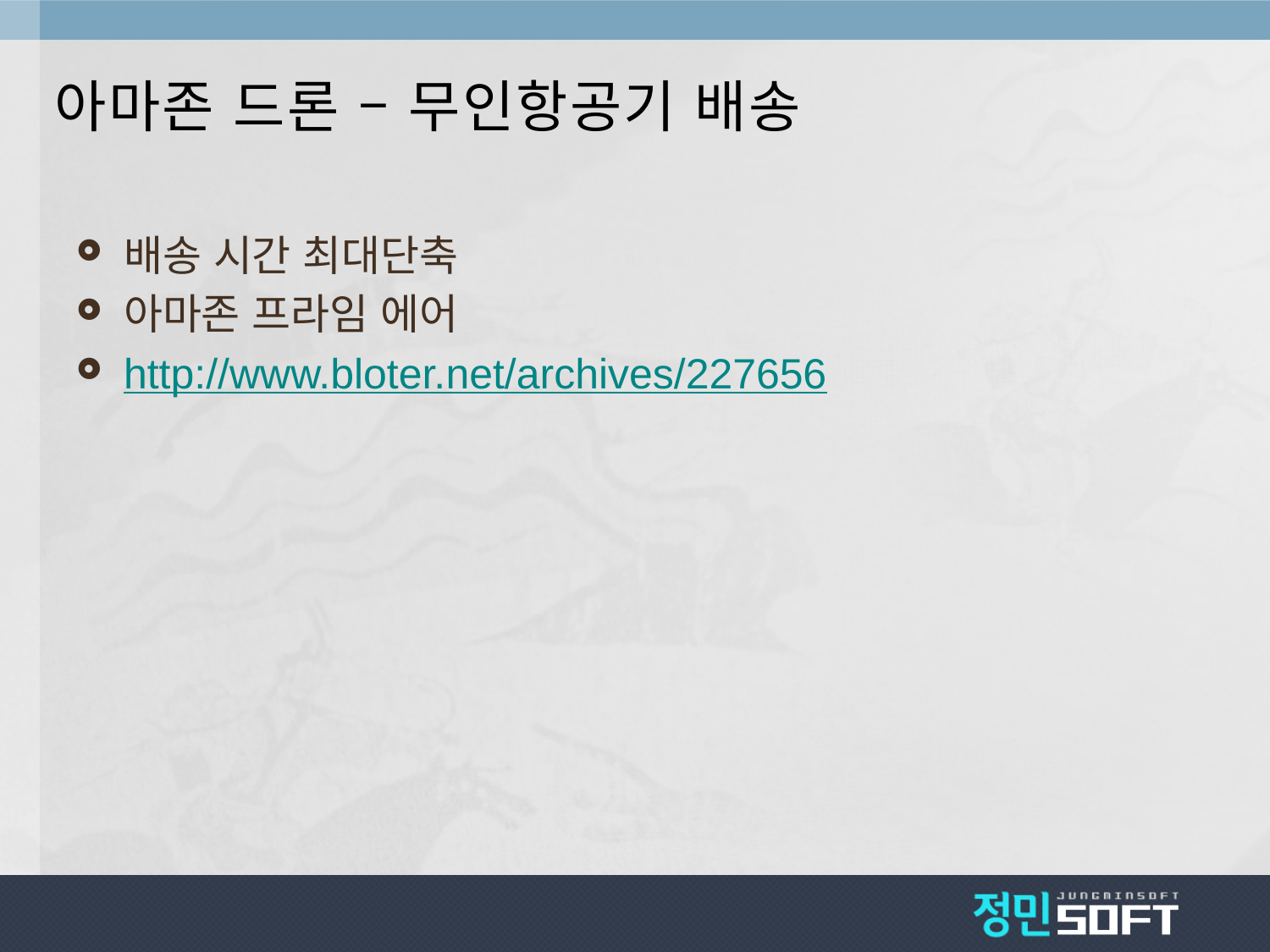

# 아마존 드론 – 무인항공기 배송
배송 시간 최대단축
아마존 프라임 에어
http://www.bloter.net/archives/227656